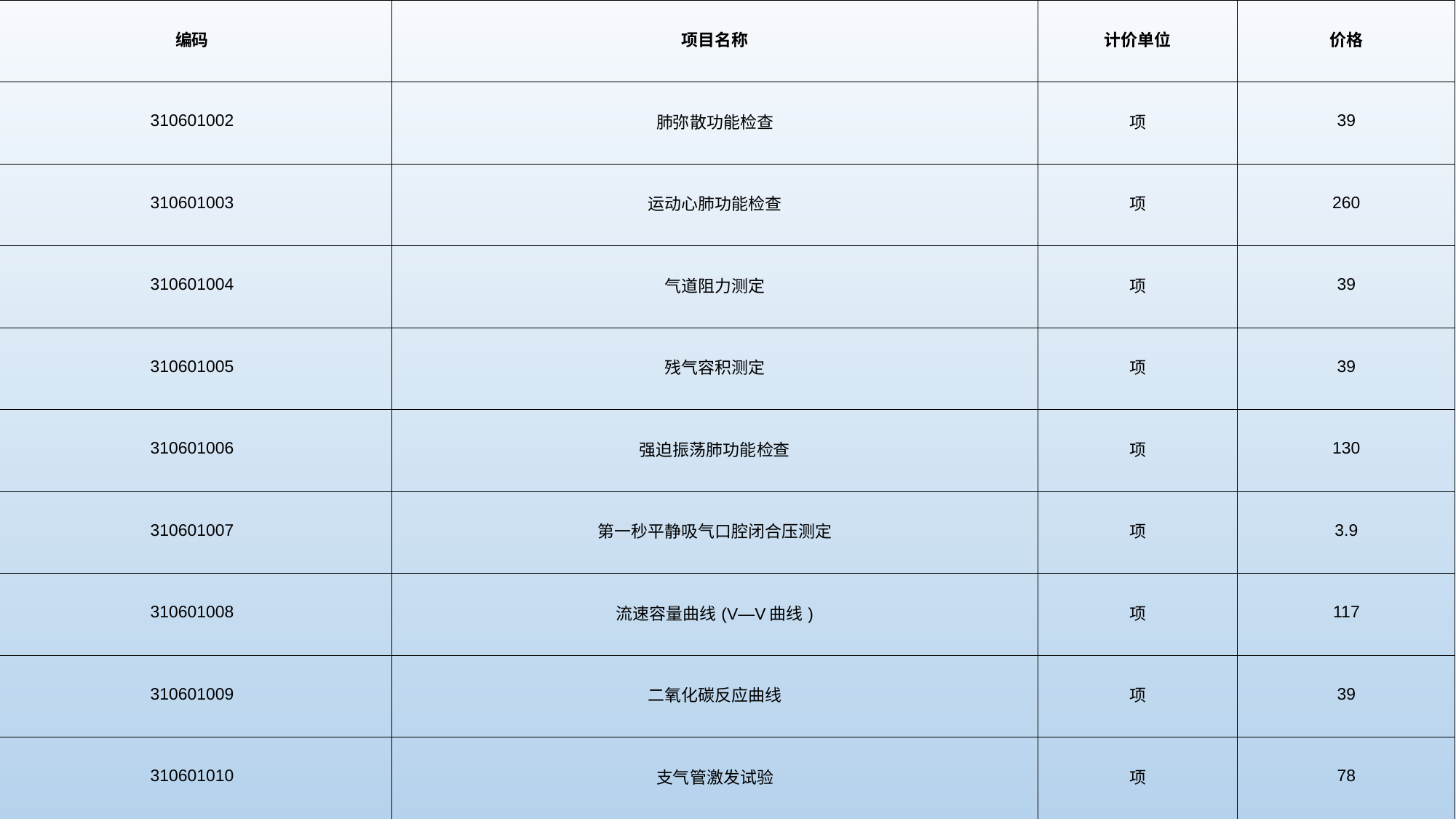

| 编码 | 项目名称 | 计价单位 | 价格 |
| --- | --- | --- | --- |
| 310601002 | 肺弥散功能检查 | 项 | 39 |
| 310601003 | 运动心肺功能检查 | 项 | 260 |
| 310601004 | 气道阻力测定 | 项 | 39 |
| 310601005 | 残气容积测定 | 项 | 39 |
| 310601006 | 强迫振荡肺功能检查 | 项 | 130 |
| 310601007 | 第一秒平静吸气口腔闭合压测定 | 项 | 3.9 |
| 310601008 | 流速容量曲线(V—V曲线) | 项 | 117 |
| 310601009 | 二氧化碳反应曲线 | 项 | 39 |
| 310601010 | 支气管激发试验 | 项 | 78 |